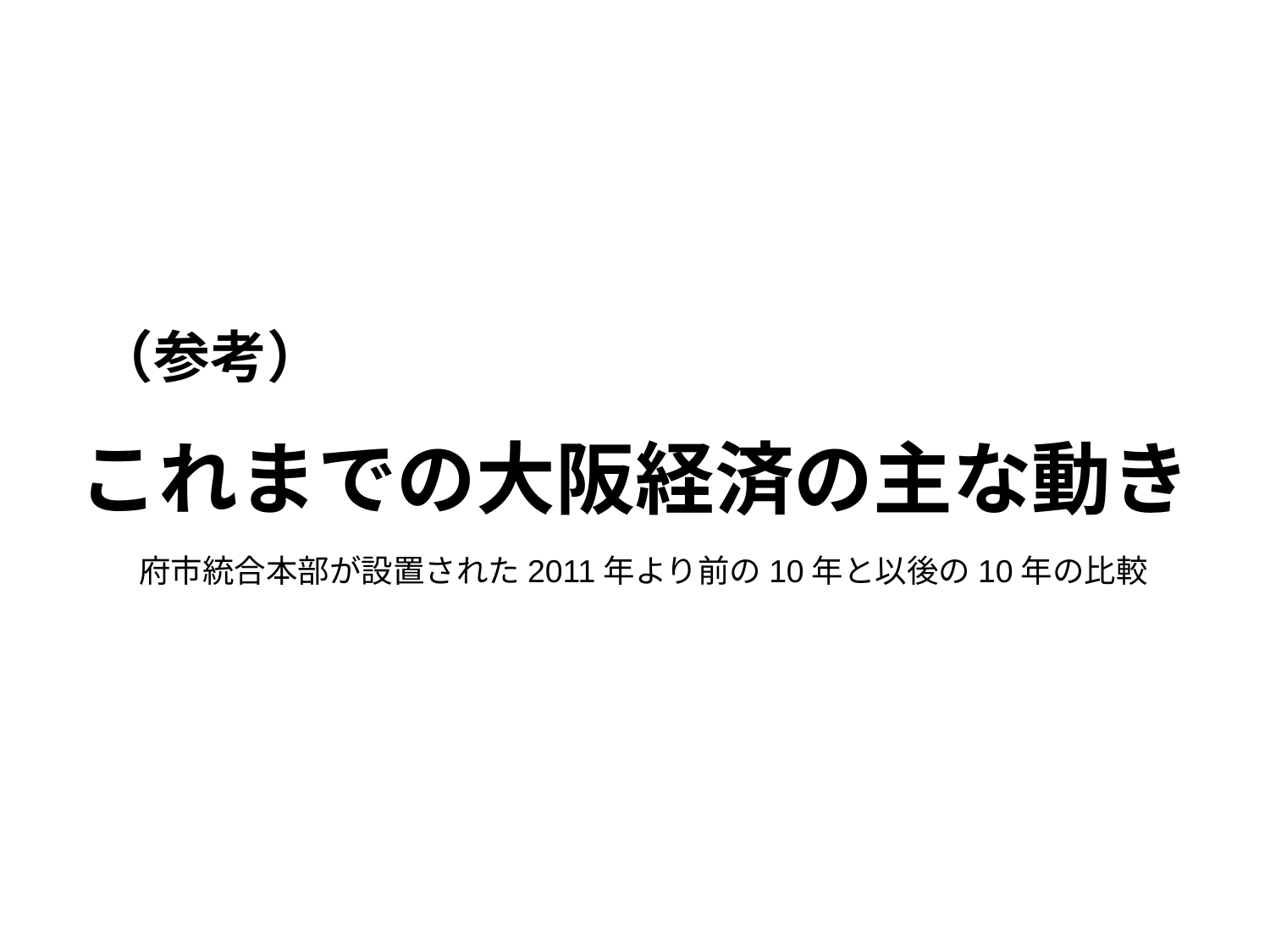

（参考）
これまでの大阪経済の主な動き
府市統合本部が設置された2011年より前の10年と以後の10年の比較